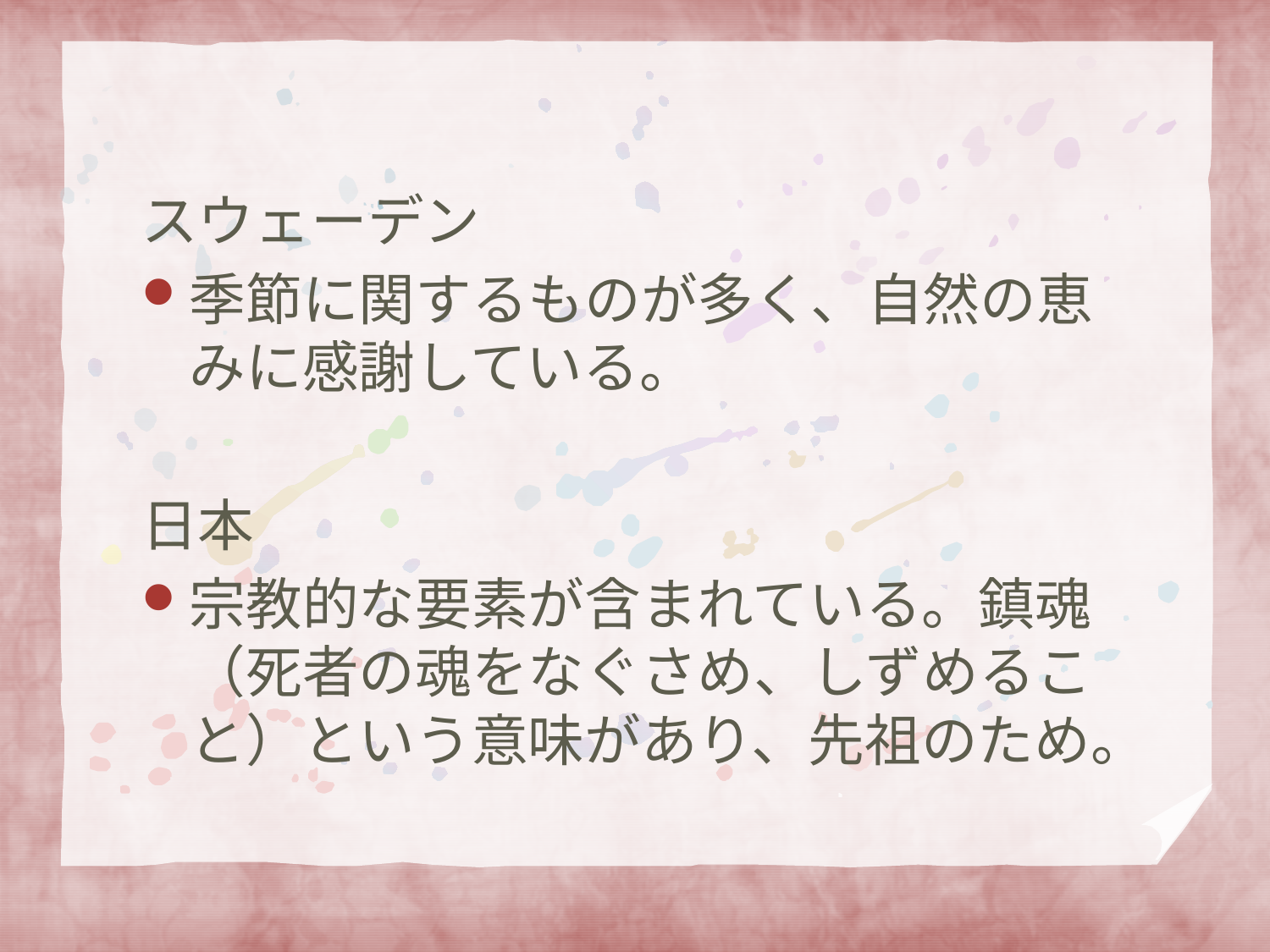

スウェーデン
季節に関するものが多く、自然の恵みに感謝している。

日本
宗教的な要素が含まれている。鎮魂（死者の魂をなぐさめ、しずめること）という意味があり、先祖のため。